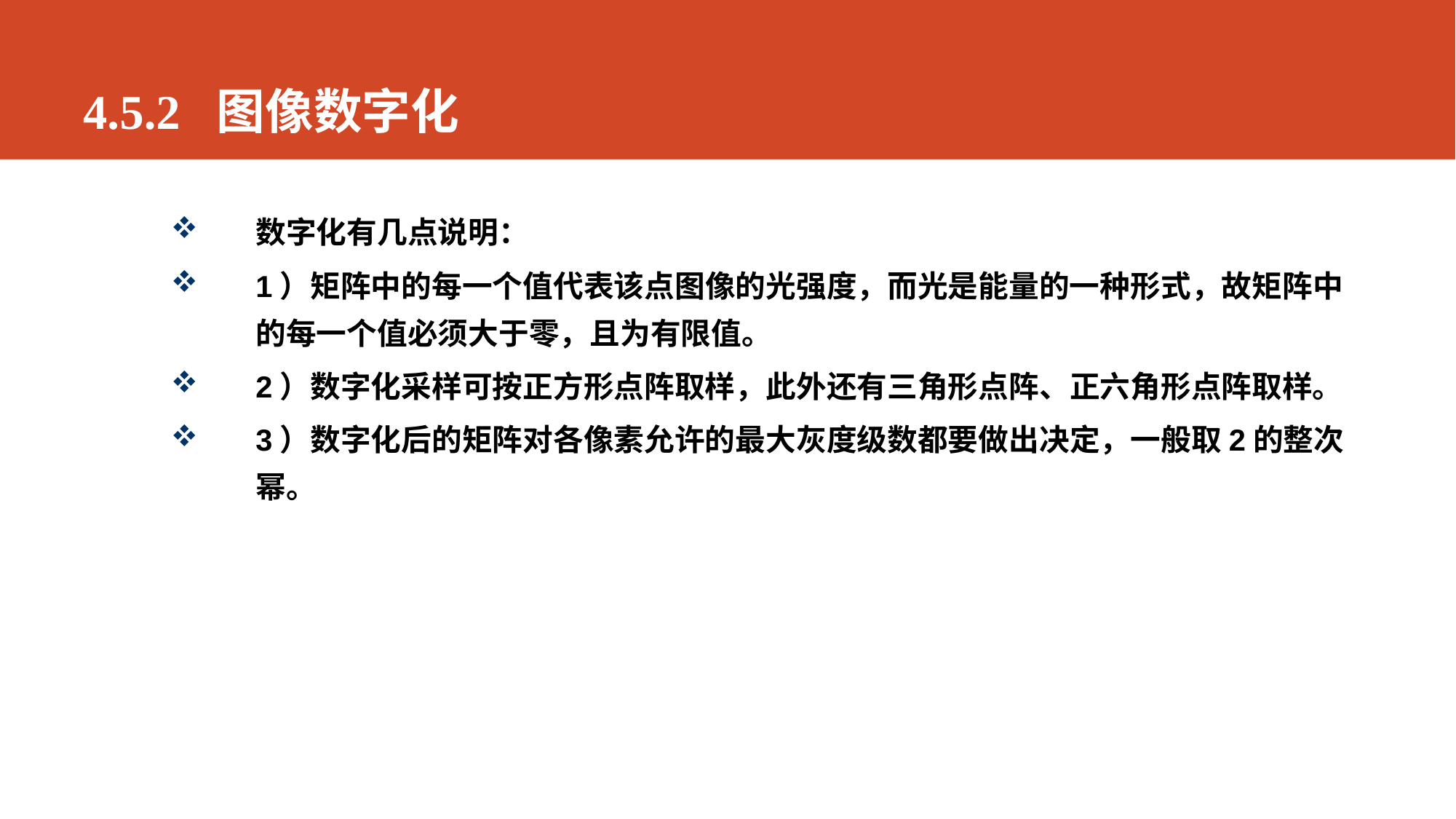

# 4.5.2  图像数字化
数字化有几点说明：
1）矩阵中的每一个值代表该点图像的光强度，而光是能量的一种形式，故矩阵中的每一个值必须大于零，且为有限值。
2）数字化采样可按正方形点阵取样，此外还有三角形点阵、正六角形点阵取样。
3）数字化后的矩阵对各像素允许的最大灰度级数都要做出决定，一般取2的整次幂。